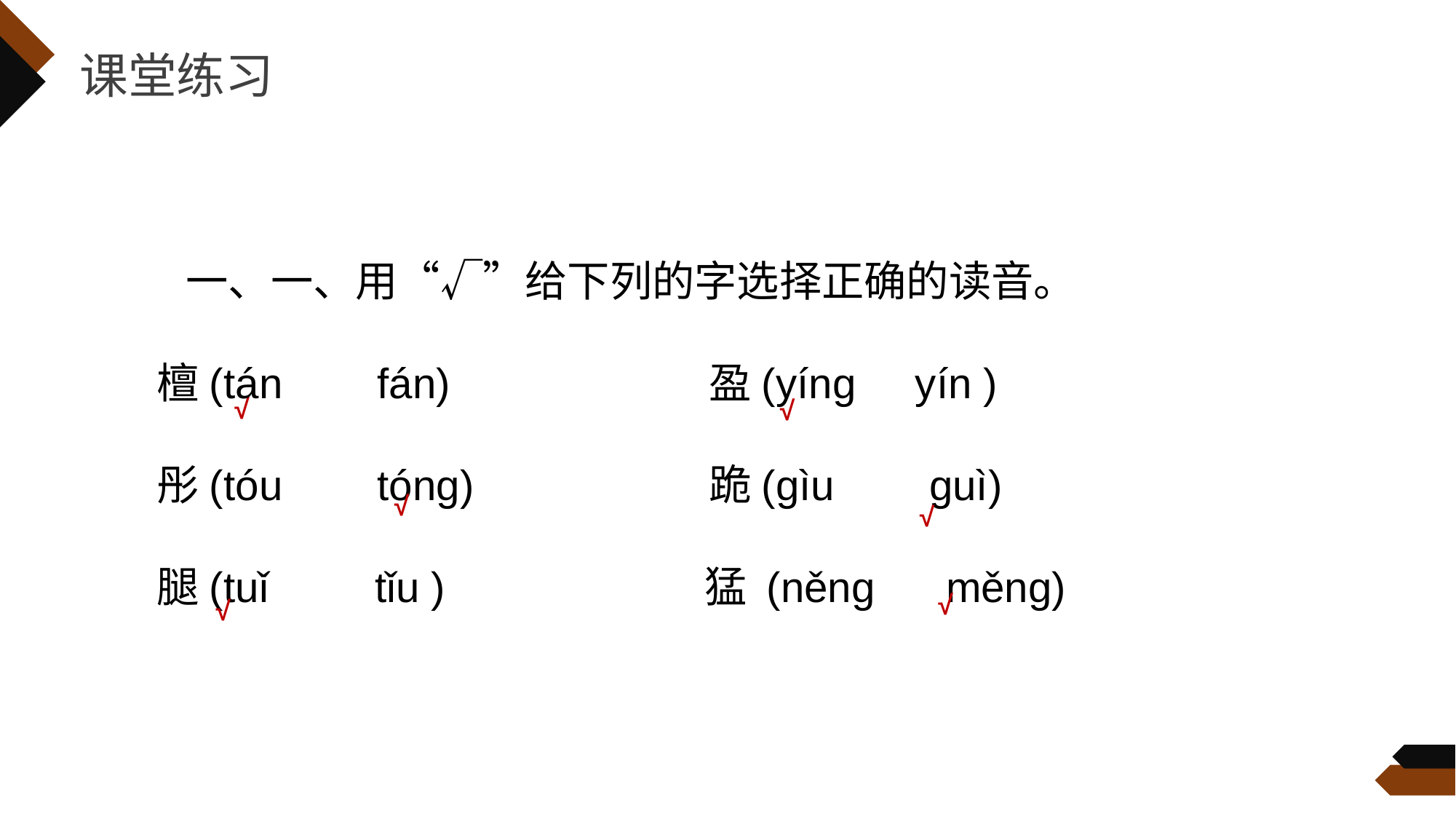

课堂练习
  一、一、用“√”给下列的字选择正确的读音。
檀(tán        fán)                     盈(yínɡ     yín )
彤(tóu        tónɡ)                   跪(ɡìu        ɡuì)
腿(tuǐ         tǐu )                     猛 (něng      měnɡ)
√
√
√
√
√
√